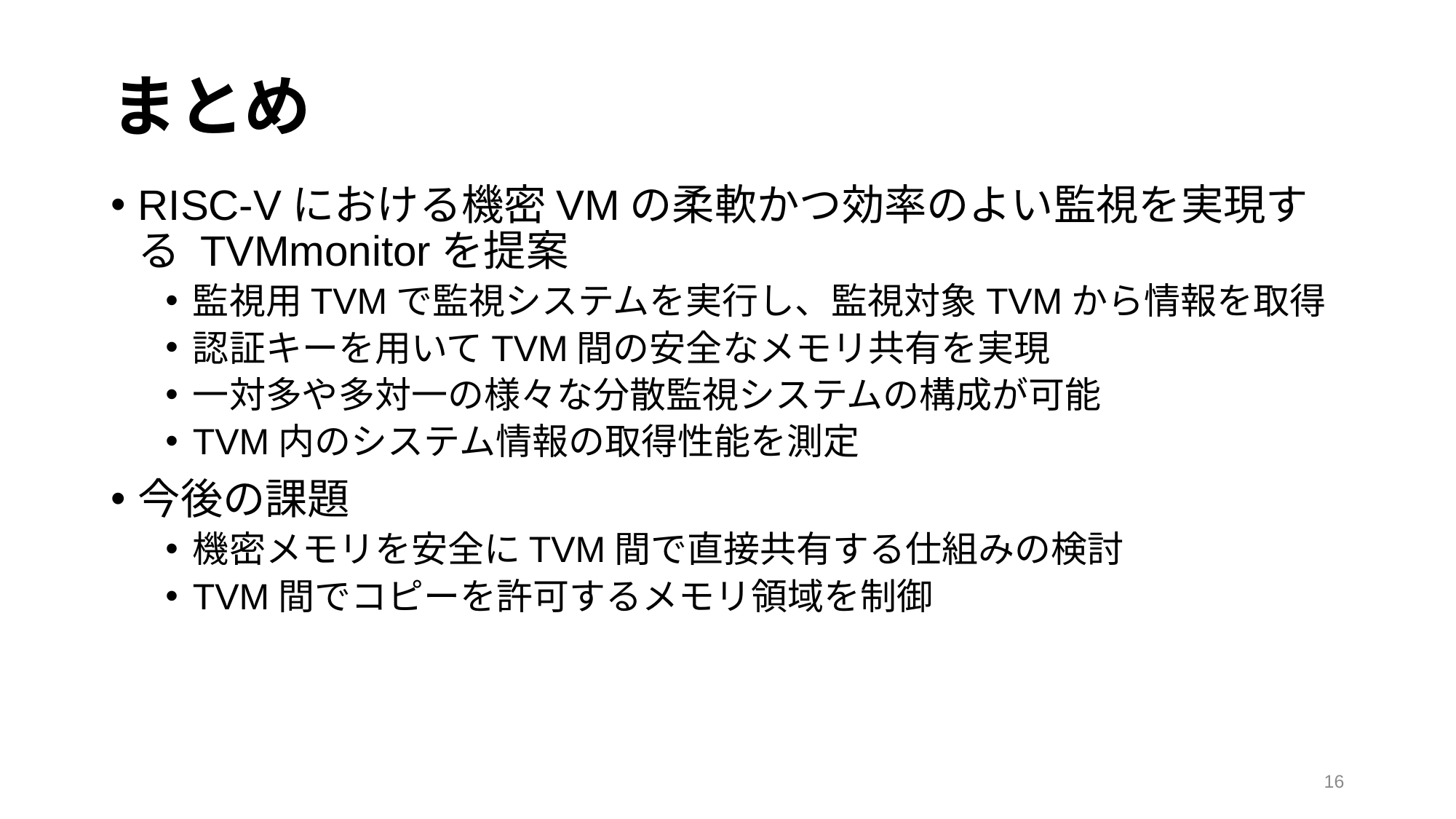

# まとめ
RISC-Vにおける機密VMの柔軟かつ効率のよい監視を実現する TVMmonitorを提案
監視用TVMで監視システムを実行し、監視対象TVMから情報を取得
認証キーを用いてTVM間の安全なメモリ共有を実現
一対多や多対一の様々な分散監視システムの構成が可能
TVM内のシステム情報の取得性能を測定
今後の課題
機密メモリを安全にTVM間で直接共有する仕組みの検討
TVM間でコピーを許可するメモリ領域を制御

16